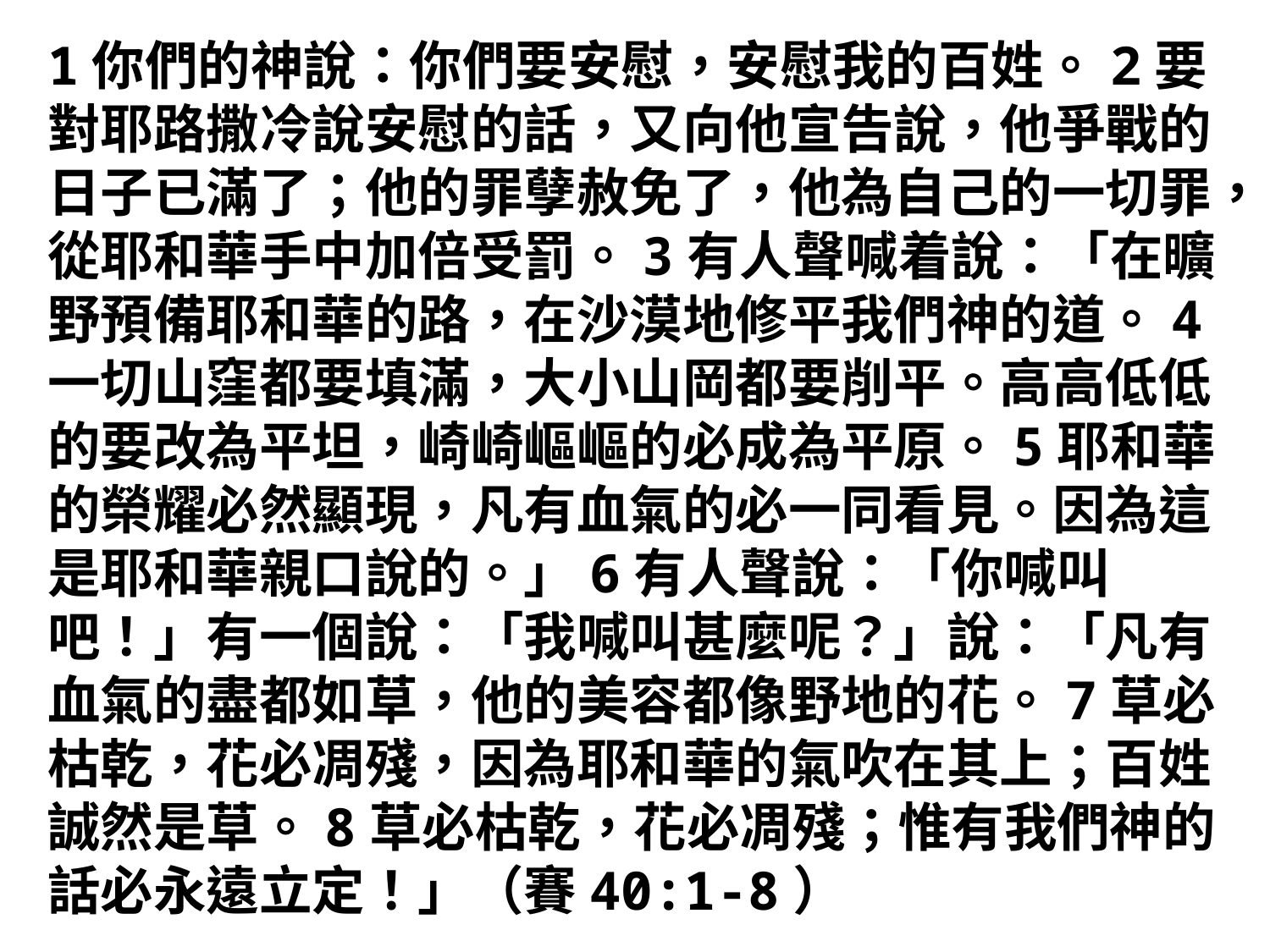

1你們的神說：你們要安慰，安慰我的百姓。2要對耶路撒冷說安慰的話，又向他宣告說，他爭戰的日子已滿了；他的罪孽赦免了，他為自己的一切罪，從耶和華手中加倍受罰。3有人聲喊着說：「在曠野預備耶和華的路，在沙漠地修平我們神的道。4一切山窪都要填滿，大小山岡都要削平。高高低低的要改為平坦，崎崎嶇嶇的必成為平原。5耶和華的榮耀必然顯現，凡有血氣的必一同看見。因為這是耶和華親口說的。」6有人聲說：「你喊叫吧！」有一個說：「我喊叫甚麼呢？」說：「凡有血氣的盡都如草，他的美容都像野地的花。7草必枯乾，花必凋殘，因為耶和華的氣吹在其上；百姓誠然是草。8草必枯乾，花必凋殘；惟有我們神的話必永遠立定！」（賽40:1-8）